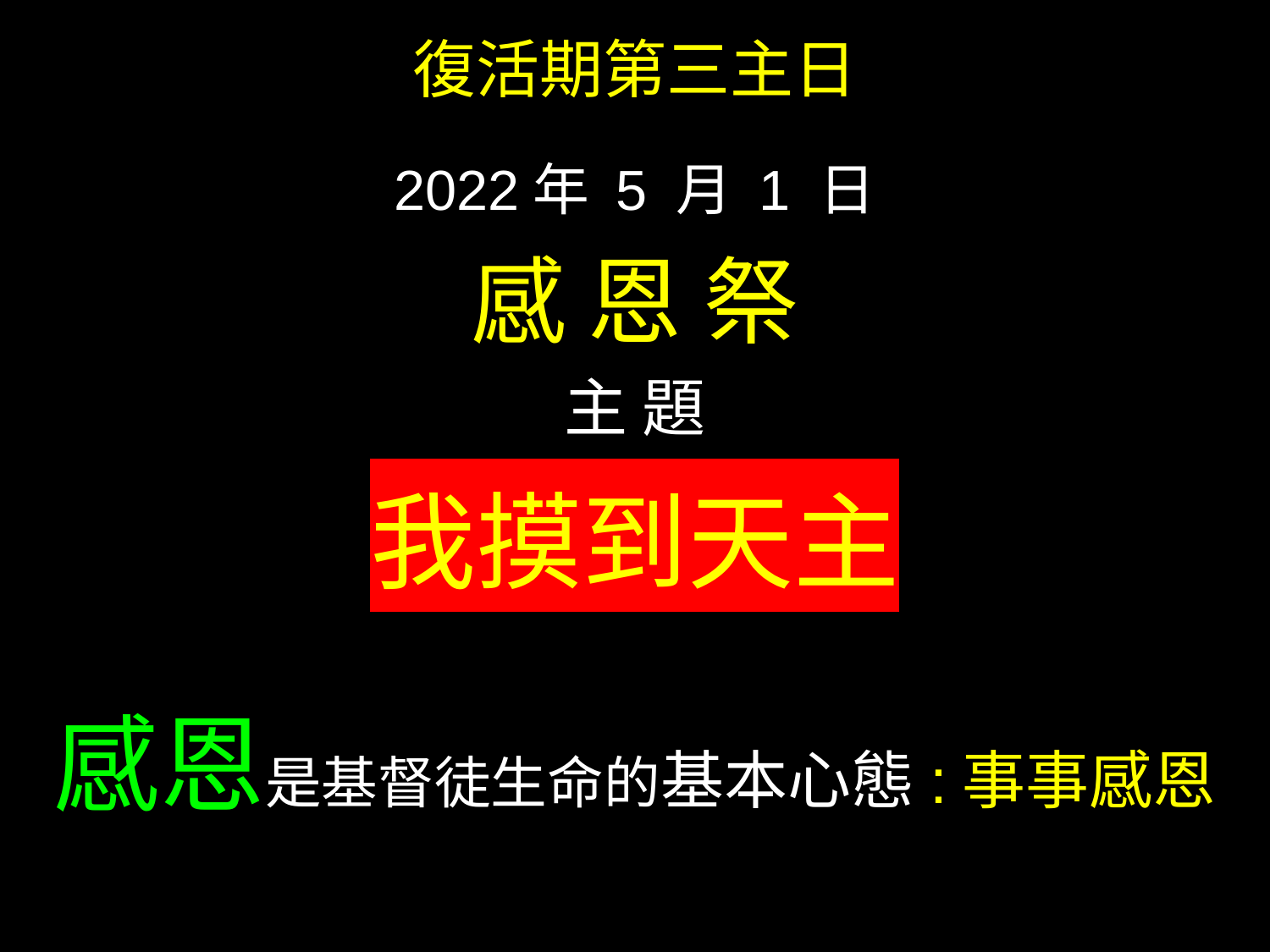

復活期第三主日

2022年 5 月 1 日
感 恩 祭

主 題
我摸到天主
感恩是基督徒生命的基本心態:事事感恩